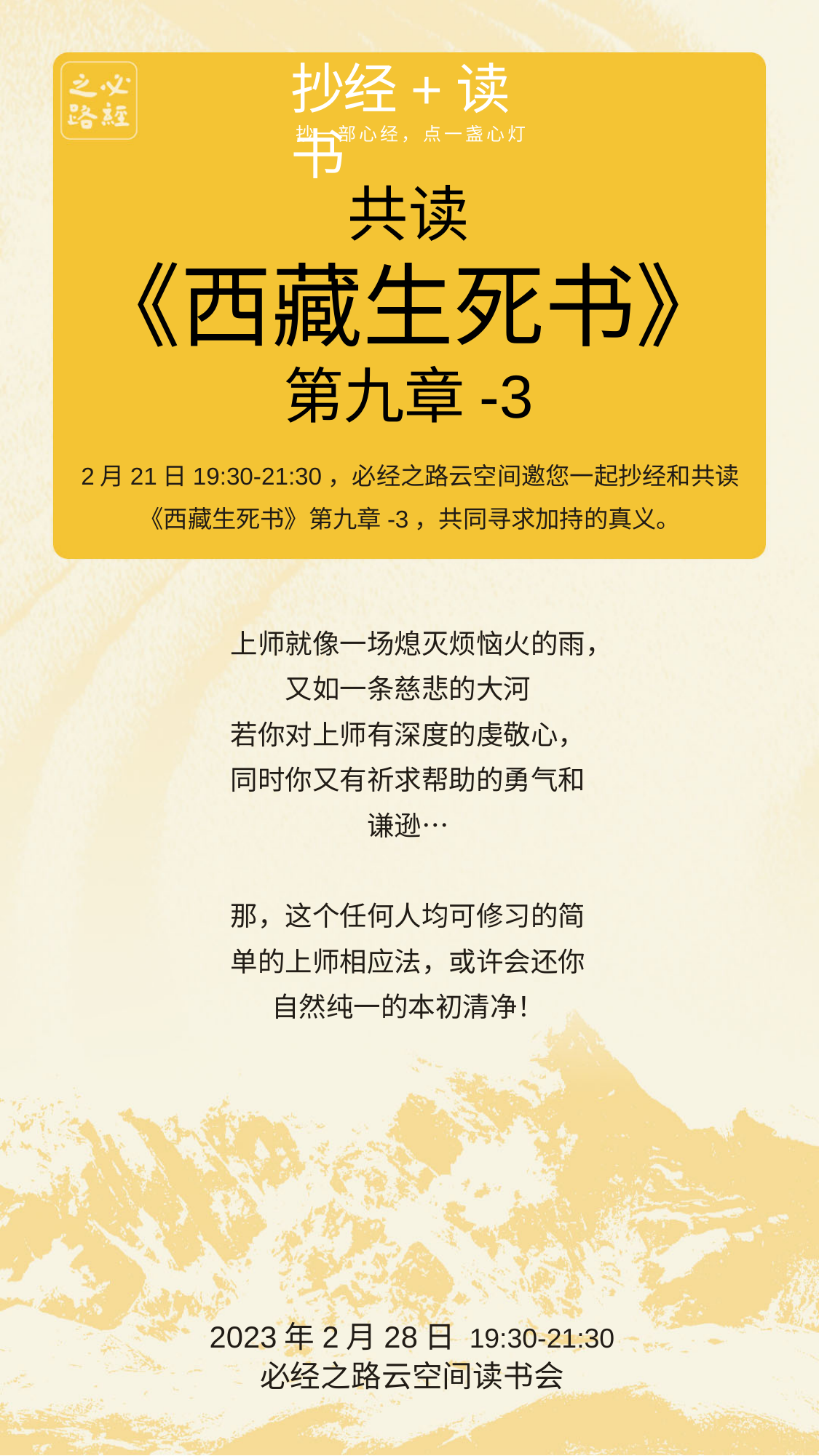

共读
《西藏生死书》
第九章-3
2月21日19:30-21:30，必经之路云空间邀您一起抄经和共读
《西藏生死书》第九章-3，共同寻求加持的真义。
上师就像一场熄灭烦恼火的雨，又如一条慈悲的大河
若你对上师有深度的虔敬心，同时你又有祈求帮助的勇气和谦逊…

那，这个任何人均可修习的简单的上师相应法，或许会还你自然纯一的本初清净！
2023年2月28日 19:30-21:30
必经之路云空间读书会